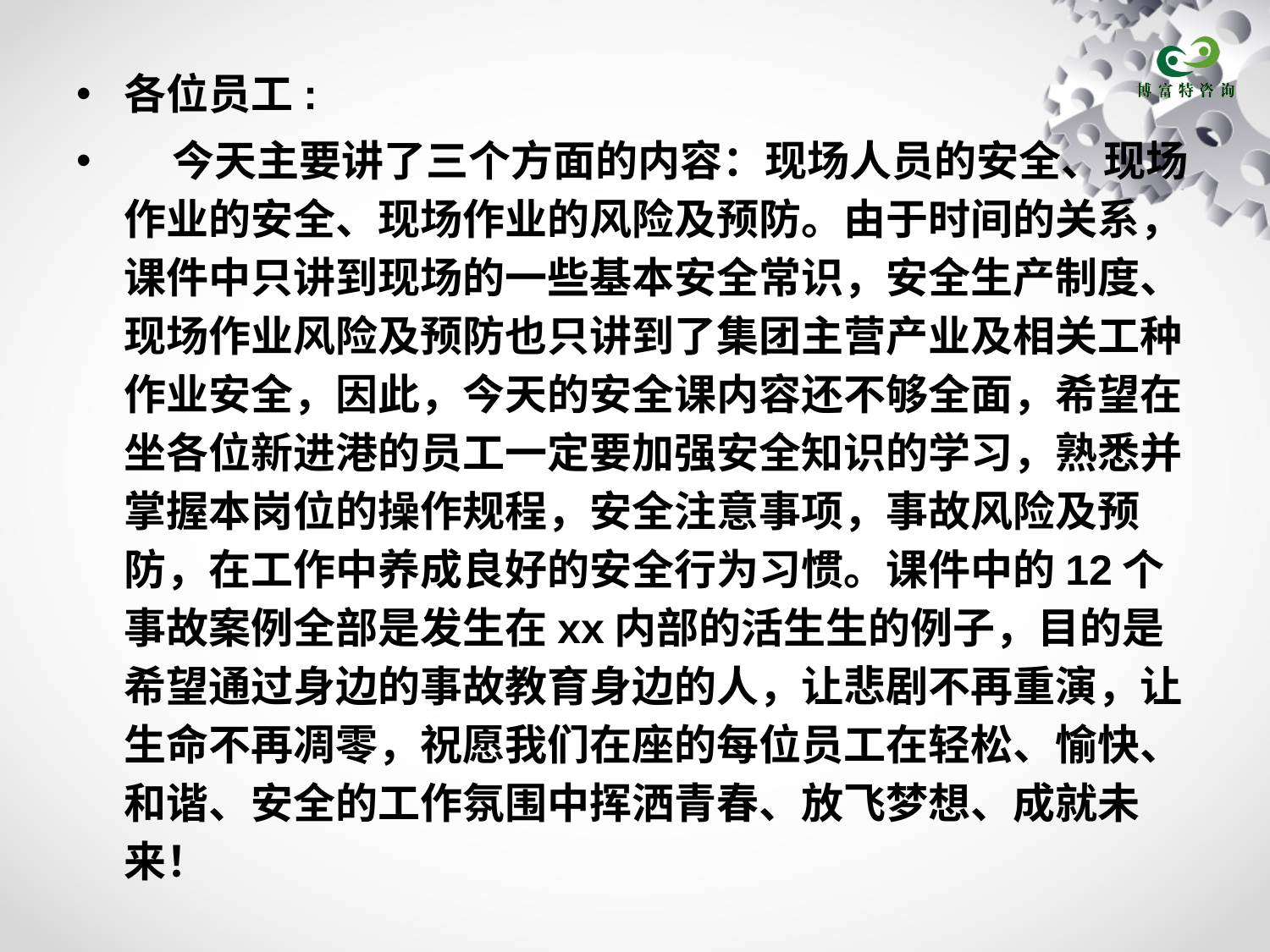

#
各位员工:
    今天主要讲了三个方面的内容：现场人员的安全、现场作业的安全、现场作业的风险及预防。由于时间的关系，课件中只讲到现场的一些基本安全常识，安全生产制度、现场作业风险及预防也只讲到了集团主营产业及相关工种作业安全，因此，今天的安全课内容还不够全面，希望在坐各位新进港的员工一定要加强安全知识的学习，熟悉并掌握本岗位的操作规程，安全注意事项，事故风险及预防，在工作中养成良好的安全行为习惯。课件中的12个事故案例全部是发生在xx内部的活生生的例子，目的是希望通过身边的事故教育身边的人，让悲剧不再重演，让生命不再凋零，祝愿我们在座的每位员工在轻松、愉快、和谐、安全的工作氛围中挥洒青春、放飞梦想、成就未来！